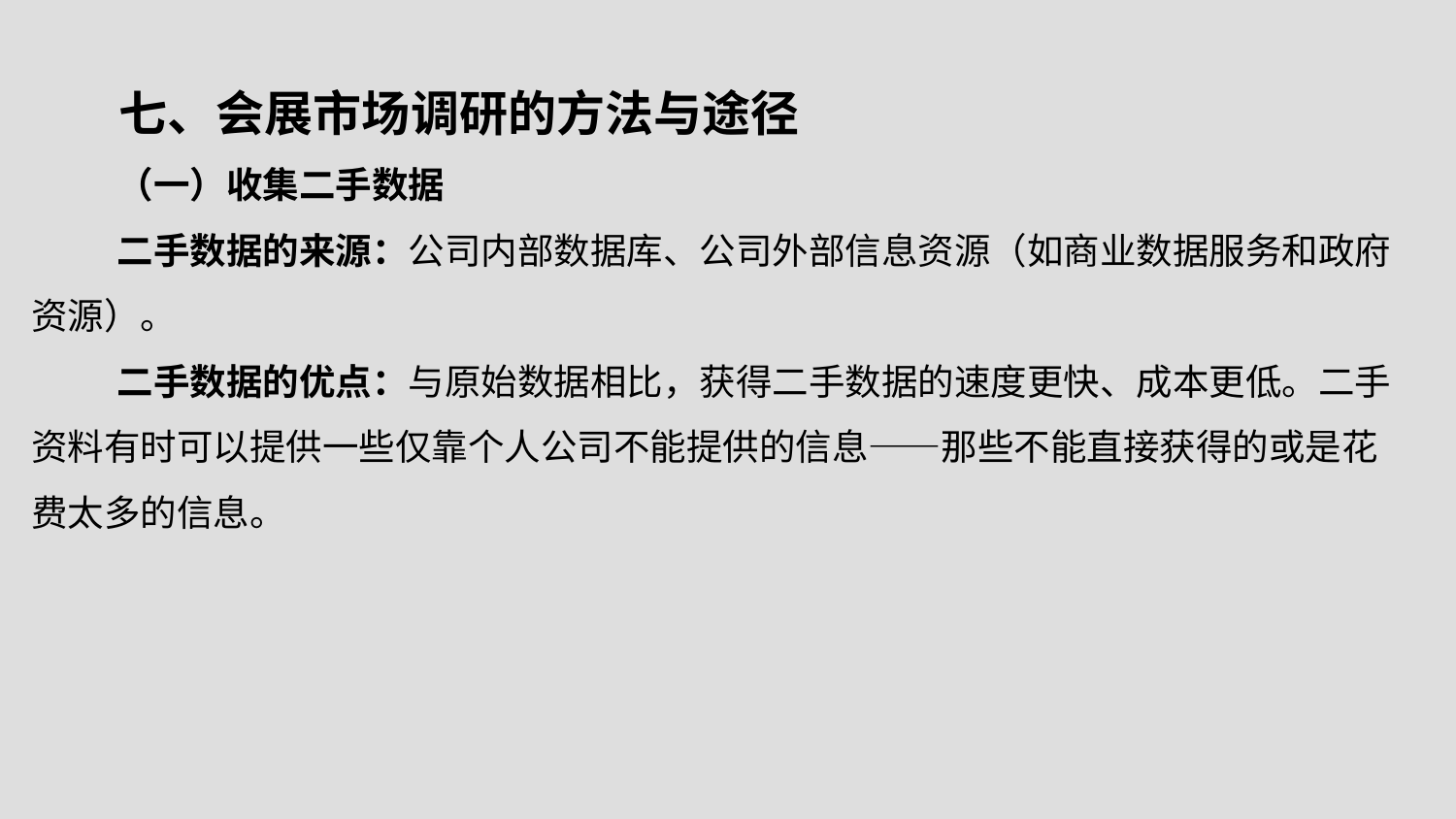

七、会展市场调研的方法与途径
（一）收集二手数据
二手数据的来源：公司内部数据库、公司外部信息资源（如商业数据服务和政府资源）。
二手数据的优点：与原始数据相比，获得二手数据的速度更快、成本更低。二手资料有时可以提供一些仅靠个人公司不能提供的信息——那些不能直接获得的或是花费太多的信息。